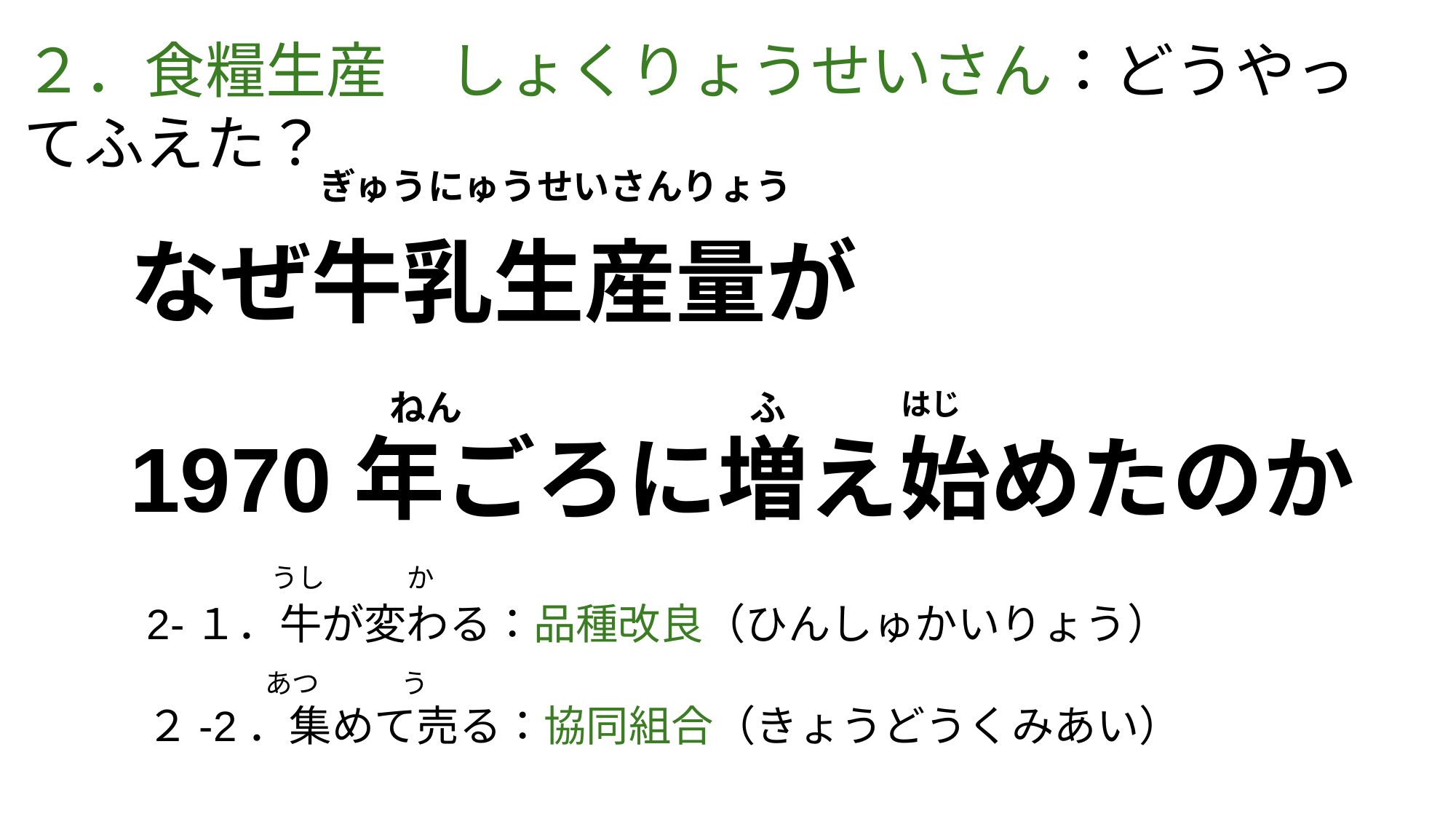

２．食糧生産　しょくりょうせいさん：どうやってふえた？
ぎゅうにゅうせいさんりょう
# なぜ牛乳生産量が 1970年ごろに増え始めたのか
ねん
ふ
はじ
うし　　　か
2-１．牛が変わる：品種改良（ひんしゅかいりょう）

２-2．集めて売る：協同組合（きょうどうくみあい）
あつ　　　う